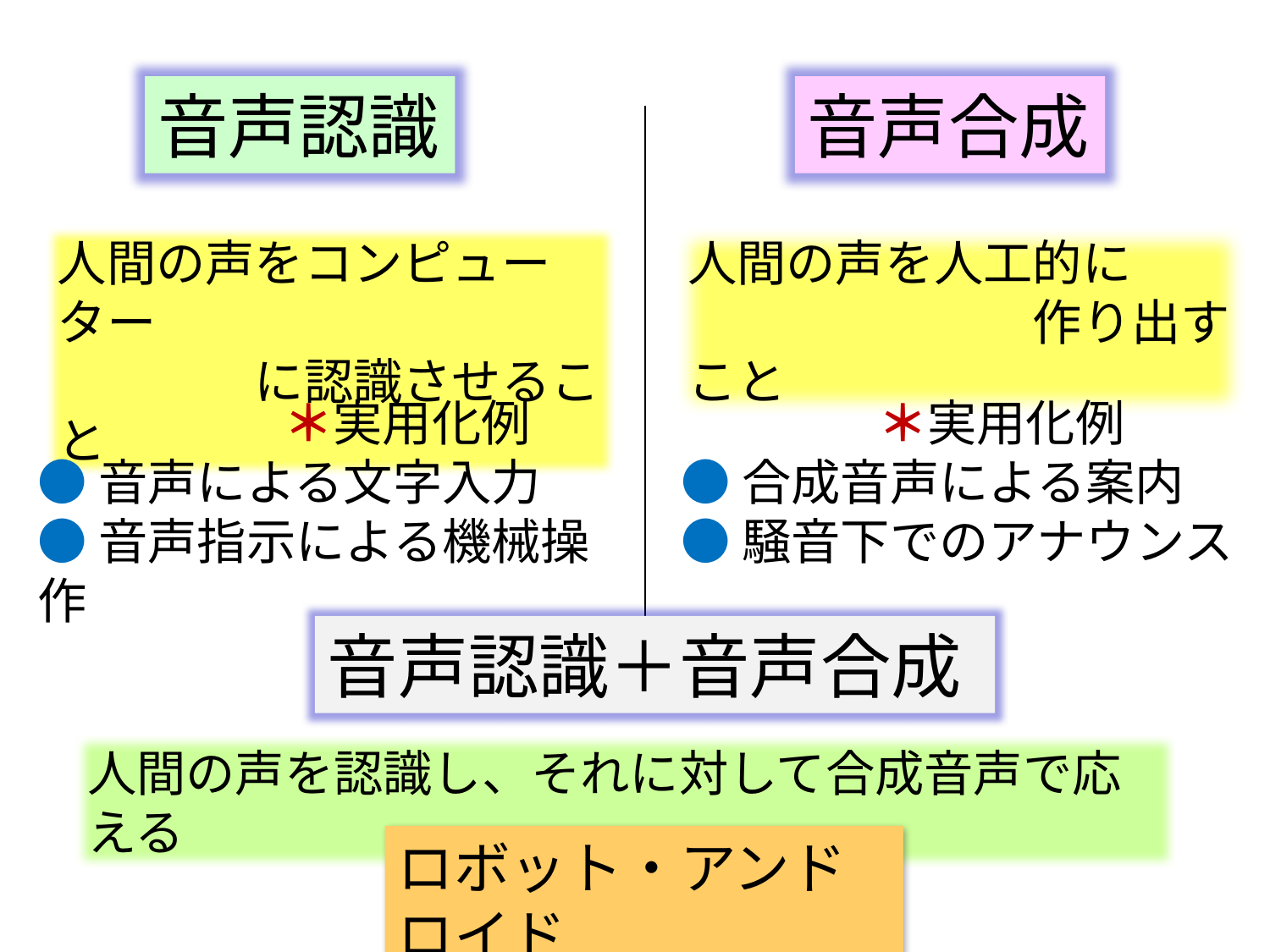

音声認識
音声合成
人間の声をコンピューター
　　　　に認識させること
人間の声を人工的に
　　　　　　　作り出すこと
　　　　＊実用化例
●合成音声による案内
●騒音下でのアナウンス
　　　　　＊実用化例
●音声による文字入力
●音声指示による機械操作
音声認識＋音声合成
人間の声を認識し、それに対して合成音声で応える
ロボット・アンドロイド